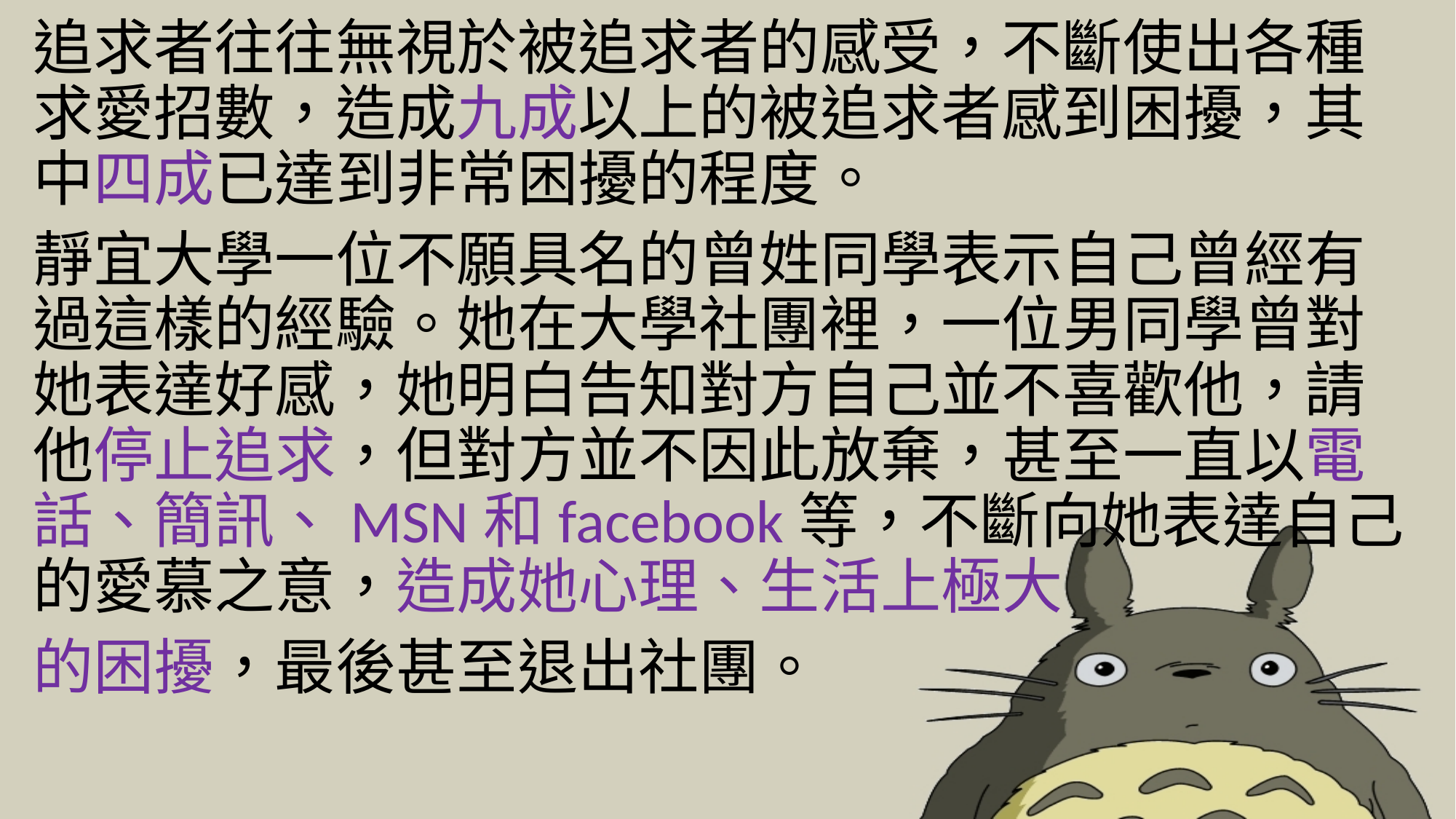

追求者往往無視於被追求者的感受，不斷使出各種求愛招數，造成九成以上的被追求者感到困擾，其中四成已達到非常困擾的程度。
靜宜大學一位不願具名的曾姓同學表示自己曾經有過這樣的經驗。她在大學社團裡，一位男同學曾對她表達好感，她明白告知對方自己並不喜歡他，請他停止追求，但對方並不因此放棄，甚至一直以電話、簡訊、MSN和facebook等，不斷向她表達自己的愛慕之意，造成她心理、生活上極大
的困擾，最後甚至退出社團。